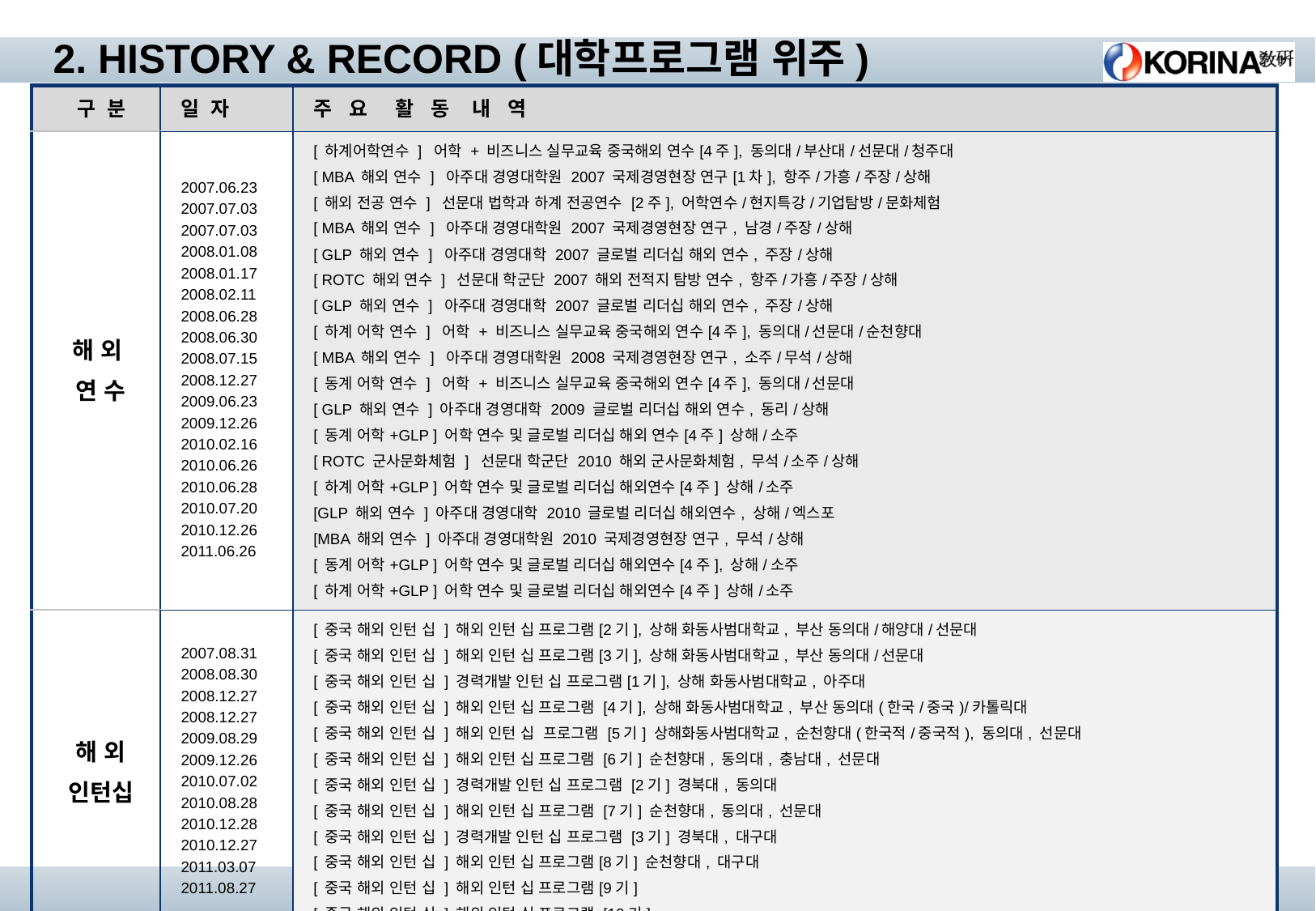

2. HISTORY & RECORD (대학프로그램 위주)
| 구 분 | 일 자 | 주 요 활 동 내 역 |
| --- | --- | --- |
| 해 외 연 수 | 2007.06.23 2007.07.03 2007.07.03 2008.01.08 2008.01.17 2008.02.11 2008.06.28 2008.06.30 2008.07.15 2008.12.27 2009.06.23 2009.12.26 2010.02.16 2010.06.26 2010.06.28 2010.07.20 2010.12.26 2011.06.26 | [ 하계어학연수 ] 어학 + 비즈니스 실무교육 중국해외 연수[4주], 동의대/부산대/선문대/청주대 [ MBA 해외 연수 ] 아주대 경영대학원 2007 국제경영현장 연구[1차], 항주/가흥/주장/상해 [ 해외 전공 연수 ] 선문대 법학과 하계 전공연수 [2주], 어학연수/현지특강/기업탐방/문화체험 [ MBA 해외 연수 ] 아주대 경영대학원 2007 국제경영현장 연구, 남경/주장/상해 [ GLP 해외 연수 ] 아주대 경영대학 2007 글로벌 리더십 해외 연수, 주장/상해 [ ROTC 해외 연수 ] 선문대 학군단 2007 해외 전적지 탐방 연수, 항주/가흥/주장/상해 [ GLP 해외 연수 ] 아주대 경영대학 2007 글로벌 리더십 해외 연수, 주장/상해 [ 하계 어학 연수 ] 어학 + 비즈니스 실무교육 중국해외 연수[4주], 동의대/선문대/순천향대 [ MBA 해외 연수 ] 아주대 경영대학원 2008 국제경영현장 연구, 소주/무석/상해 [ 동계 어학 연수 ] 어학 + 비즈니스 실무교육 중국해외 연수[4주], 동의대/선문대 [ GLP 해외 연수 ] 아주대 경영대학 2009 글로벌 리더십 해외 연수, 동리/상해 [ 동계 어학+GLP ] 어학 연수 및 글로벌 리더십 해외 연수[4주] 상해/소주 [ ROTC 군사문화체험 ] 선문대 학군단 2010 해외 군사문화체험, 무석/소주/상해 [ 하계 어학+GLP ] 어학 연수 및 글로벌 리더십 해외연수[4주] 상해/소주 [GLP 해외 연수 ] 아주대 경영대학 2010 글로벌 리더십 해외연수, 상해/엑스포 [MBA 해외 연수 ] 아주대 경영대학원 2010 국제경영현장 연구, 무석/상해 [ 동계 어학+GLP ] 어학 연수 및 글로벌 리더십 해외연수[4주], 상해/소주 [ 하계 어학+GLP ] 어학 연수 및 글로벌 리더십 해외연수[4주] 상해/소주 |
| 해 외 인턴십 | 2007.08.31 2008.08.30 2008.12.27 2008.12.27 2009.08.29 2009.12.26 2010.07.02 2010.08.28 2010.12.28 2010.12.27 2011.03.07 2011.08.27 | [ 중국 해외 인턴 십 ] 해외 인턴 십 프로그램[2기], 상해 화동사범대학교, 부산 동의대/해양대/선문대 [ 중국 해외 인턴 십 ] 해외 인턴 십 프로그램[3기], 상해 화동사범대학교, 부산 동의대/선문대 [ 중국 해외 인턴 십 ] 경력개발 인턴 십 프로그램[1기], 상해 화동사범대학교, 아주대 [ 중국 해외 인턴 십 ] 해외 인턴 십 프로그램 [4기], 상해 화동사범대학교, 부산 동의대(한국/중국)/카톨릭대 [ 중국 해외 인턴 십 ] 해외 인턴 십 프로그램 [5기] 상해화동사범대학교, 순천향대(한국적/중국적), 동의대, 선문대 [ 중국 해외 인턴 십 ] 해외 인턴 십 프로그램 [6기] 순천향대, 동의대, 충남대, 선문대 [ 중국 해외 인턴 십 ] 경력개발 인턴 십 프로그램 [2기] 경북대, 동의대 [ 중국 해외 인턴 십 ] 해외 인턴 십 프로그램 [7기] 순천향대, 동의대, 선문대 [ 중국 해외 인턴 십 ] 경력개발 인턴 십 프로그램 [3기] 경북대, 대구대 [ 중국 해외 인턴 십 ] 해외 인턴 십 프로그램[8기] 순천향대, 대구대 [ 중국 해외 인턴 십 ] 해외 인턴 십 프로그램[9기] [ 중국 해외 인턴 십 ] 해외 인턴 십 프로그램 [10기] |